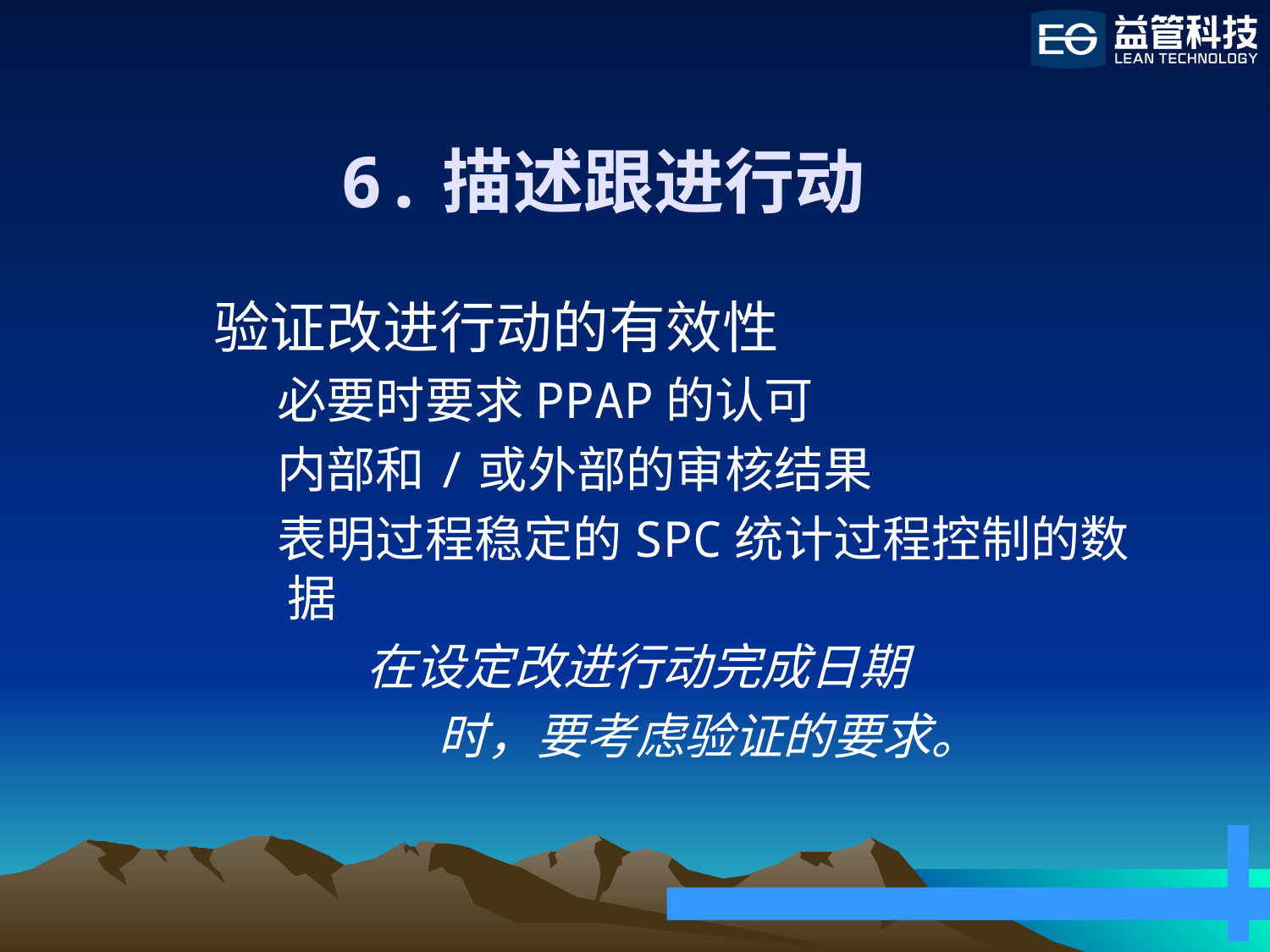

6.描述跟进行动
验证改进行动的有效性
必要时要求PPAP的认可
内部和/或外部的审核结果
表明过程稳定的SPC统计过程控制的数据
       在设定改进行动完成日期
时，要考虑验证的要求。